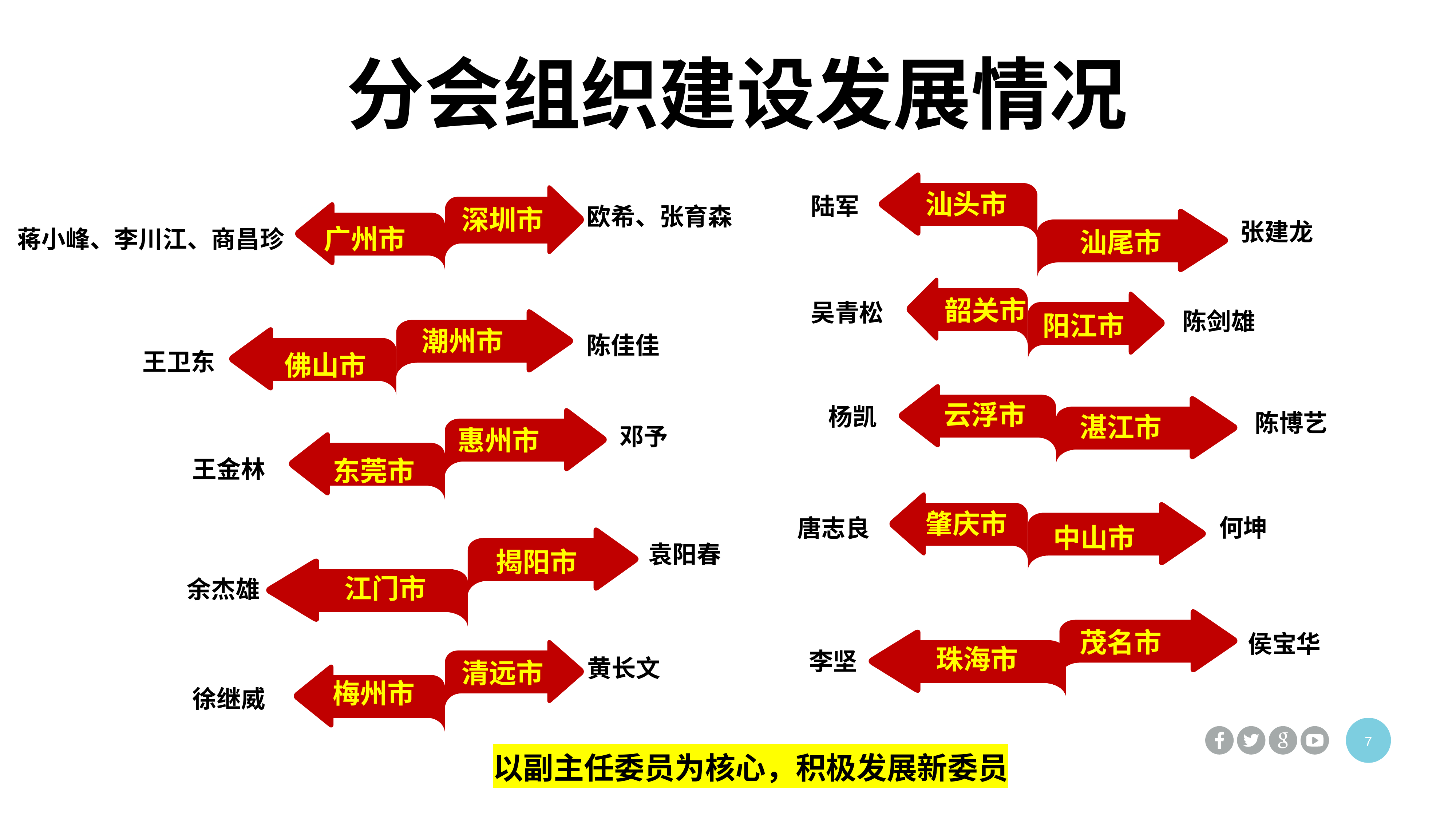

分会组织建设发展情况

陆军
汕头市
欧希、张育森

广州市
深圳市

蒋小峰、李川江、商昌珍
张建龙
广州市
汕尾市

吴青松

韶关市
陈剑雄
阳江市

陈佳佳
潮州市

王卫东
佛山市

杨凯

云浮市
陈博艺

邓予
湛江市
惠州市

王金林
东莞市

唐志良

肇庆市
何坤
中山市

袁阳春
揭阳市

余杰雄
江门市

茂名市
侯宝华

李坚
黄长文
珠海市
清远市

徐继威
梅州市
7
以副主任委员为核心，积极发展新委员